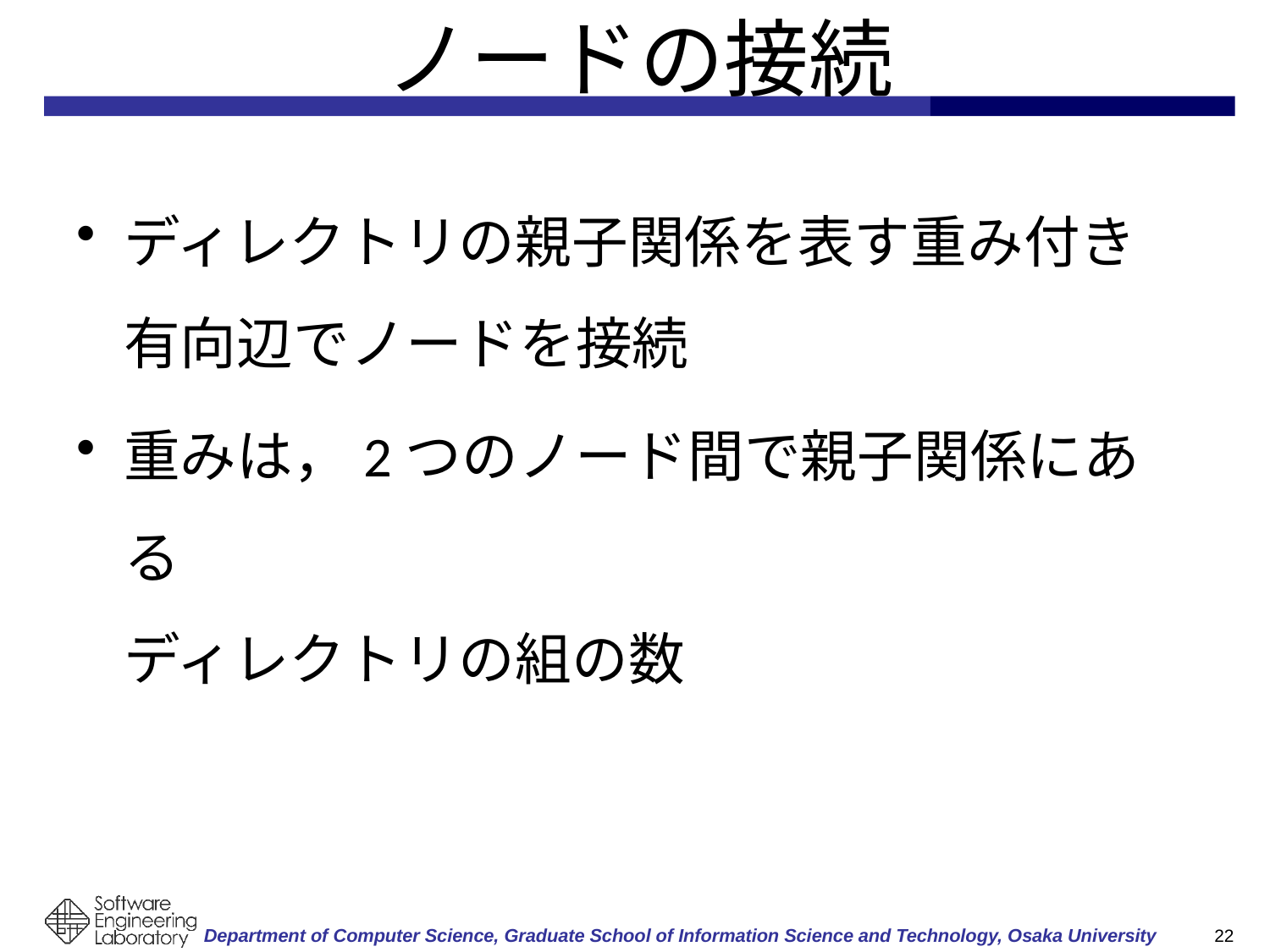

# ノードの接続
ディレクトリの親子関係を表す重み付き
有向辺でノードを接続
重みは，2つのノード間で親子関係にある
ディレクトリの組の数
22